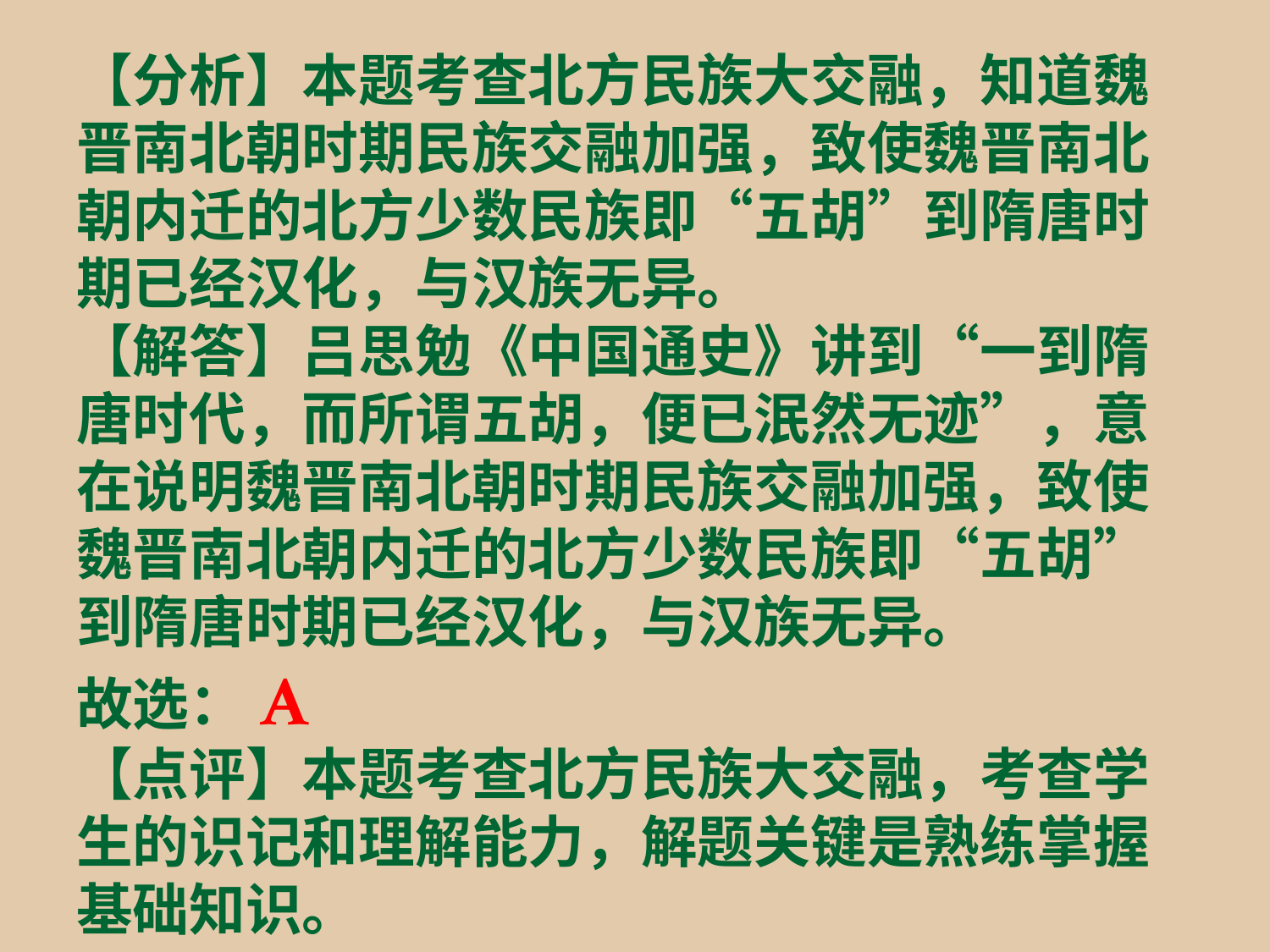

# 【分析】本题考查北方民族大交融，知道魏晋南北朝时期民族交融加强，致使魏晋南北朝内迁的北方少数民族即“五胡”到隋唐时期已经汉化，与汉族无异。 【解答】吕思勉《中国通史》讲到“一到隋唐时代，而所谓五胡，便已泯然无迹”，意在说明魏晋南北朝时期民族交融加强，致使魏晋南北朝内迁的北方少数民族即“五胡”到隋唐时期已经汉化，与汉族无异。 故选：A 【点评】本题考查北方民族大交融，考查学生的识记和理解能力，解题关键是熟练掌握基础知识。